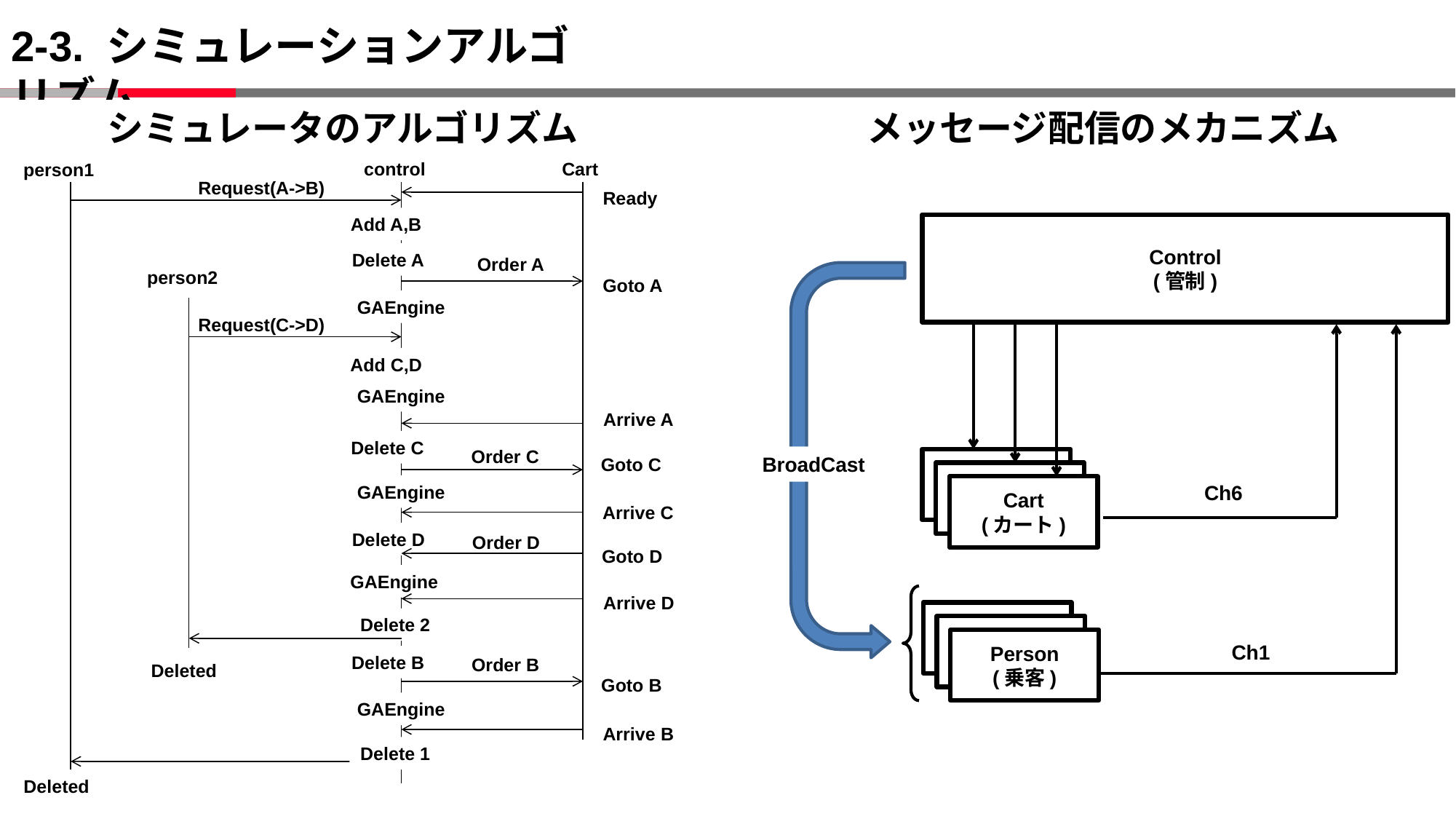

# 2-3. シミュレーションアルゴリズム
シミュレータのアルゴリズム
メッセージ配信のメカニズム
control
Cart
person1
Request(A->B)
Ready
Add A,B
Delete A
Order A
person2
Goto A
GAEngine
Request(C->D)
Add C,D
GAEngine
Arrive A
Delete C
Order C
Goto C
GAEngine
Arrive C
Delete D
Order D
Goto D
GAEngine
Arrive D
Delete 2
Delete B
Order B
Deleted
Goto B
GAEngine
Arrive B
Delete 1
Deleted
Control
(管制)

BroadCast

Ch6
Cart
(カート)

Person
(乗客)
Person
(乗客)
Person
(乗客)
Ch1